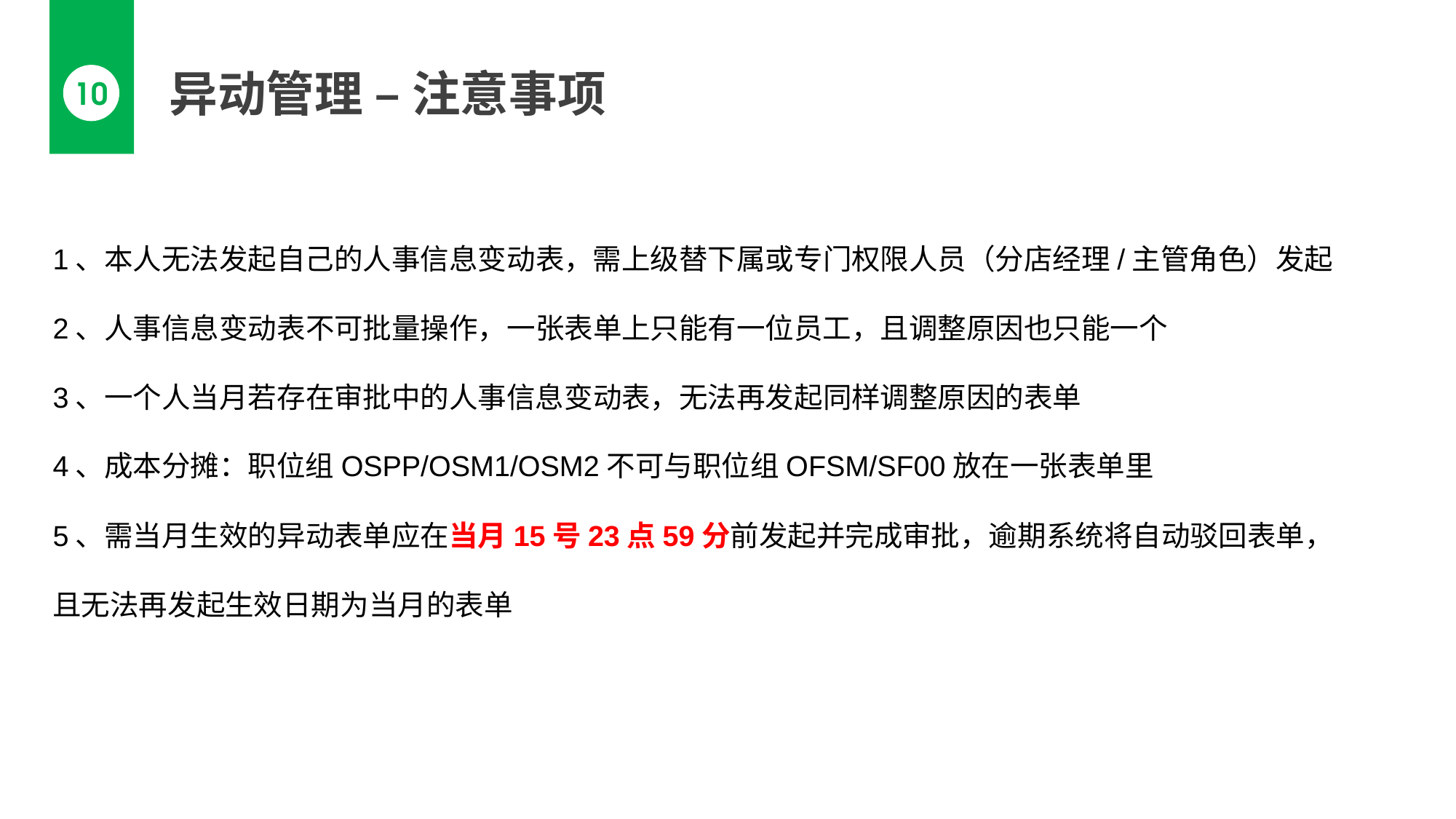

异动管理 – 注意事项
10
1、本人无法发起自己的人事信息变动表，需上级替下属或专门权限人员（分店经理/主管角色）发起
2、人事信息变动表不可批量操作，一张表单上只能有一位员工，且调整原因也只能一个
3、一个人当月若存在审批中的人事信息变动表，无法再发起同样调整原因的表单
4、成本分摊：职位组OSPP/OSM1/OSM2不可与职位组OFSM/SF00放在一张表单里
5、需当月生效的异动表单应在当月15号23点59分前发起并完成审批，逾期系统将自动驳回表单，且无法再发起生效日期为当月的表单